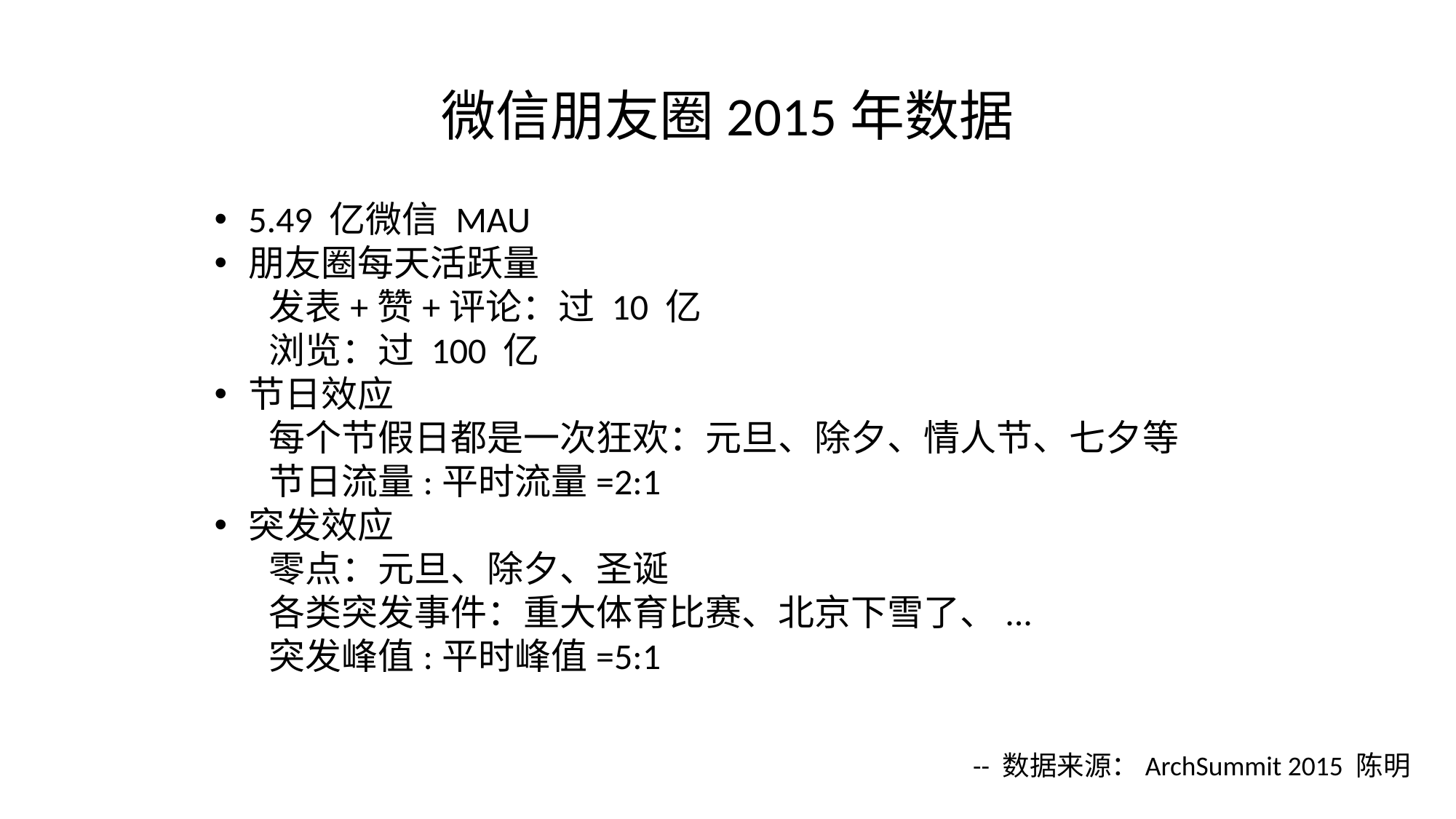

微信朋友圈2015年数据
5.49 亿微信 MAU
朋友圈每天活跃量
发表+赞+评论：过 10 亿
浏览：过 100 亿
节日效应
每个节假日都是一次狂欢：元旦、除夕、情人节、七夕等
节日流量:平时流量=2:1
突发效应
零点：元旦、除夕、圣诞
各类突发事件：重大体育比赛、北京下雪了、...
突发峰值:平时峰值=5:1

-- 数据来源：ArchSummit 2015 陈明